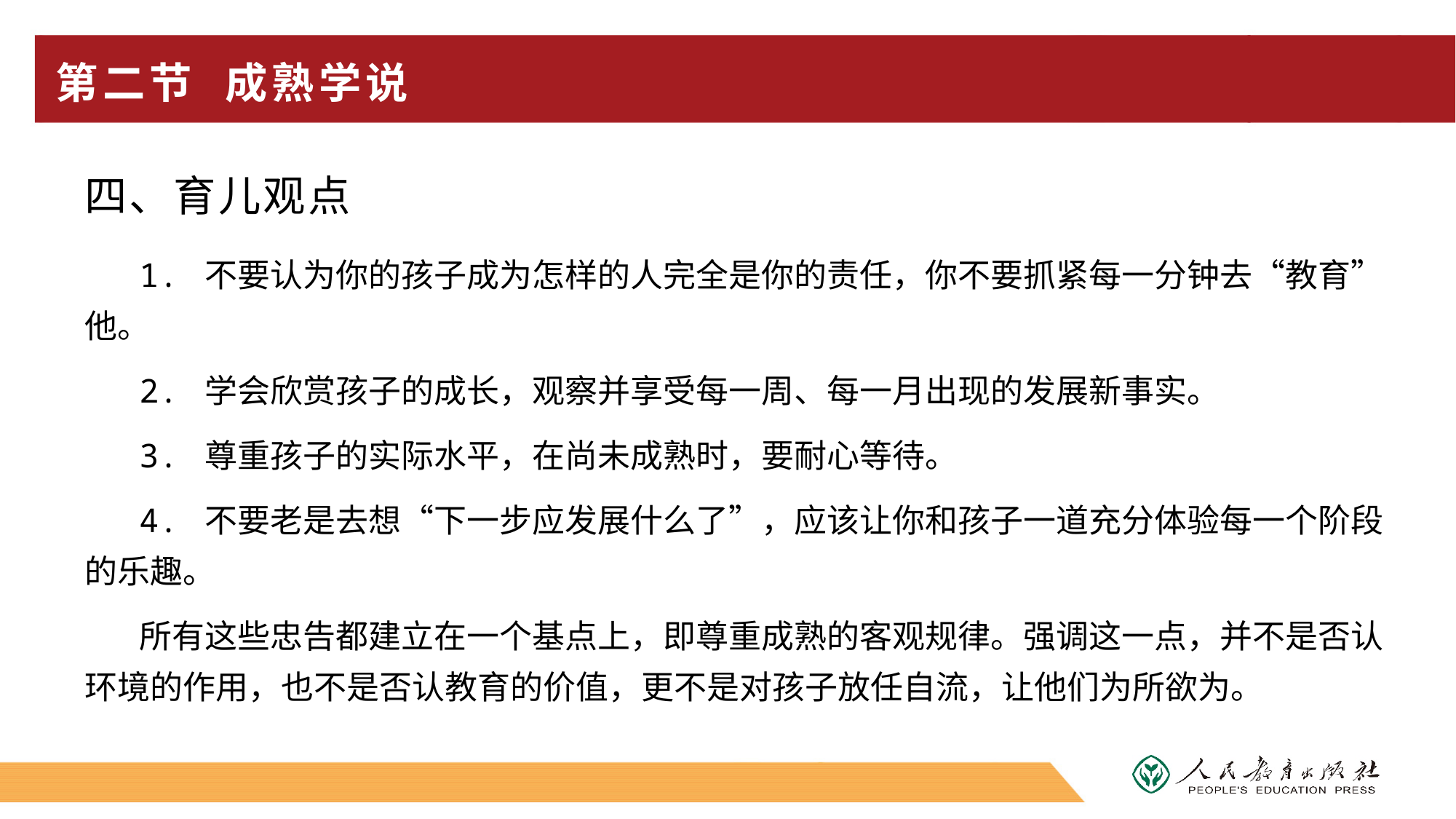

# 第二节  成熟学说
四、育儿观点
1. 不要认为你的孩子成为怎样的人完全是你的责任，你不要抓紧每一分钟去“教育”他。
2. 学会欣赏孩子的成长，观察并享受每一周、每一月出现的发展新事实。
3. 尊重孩子的实际水平，在尚未成熟时，要耐心等待。
4. 不要老是去想“下一步应发展什么了”，应该让你和孩子一道充分体验每一个阶段的乐趣。
所有这些忠告都建立在一个基点上，即尊重成熟的客观规律。强调这一点，并不是否认环境的作用，也不是否认教育的价值，更不是对孩子放任自流，让他们为所欲为。